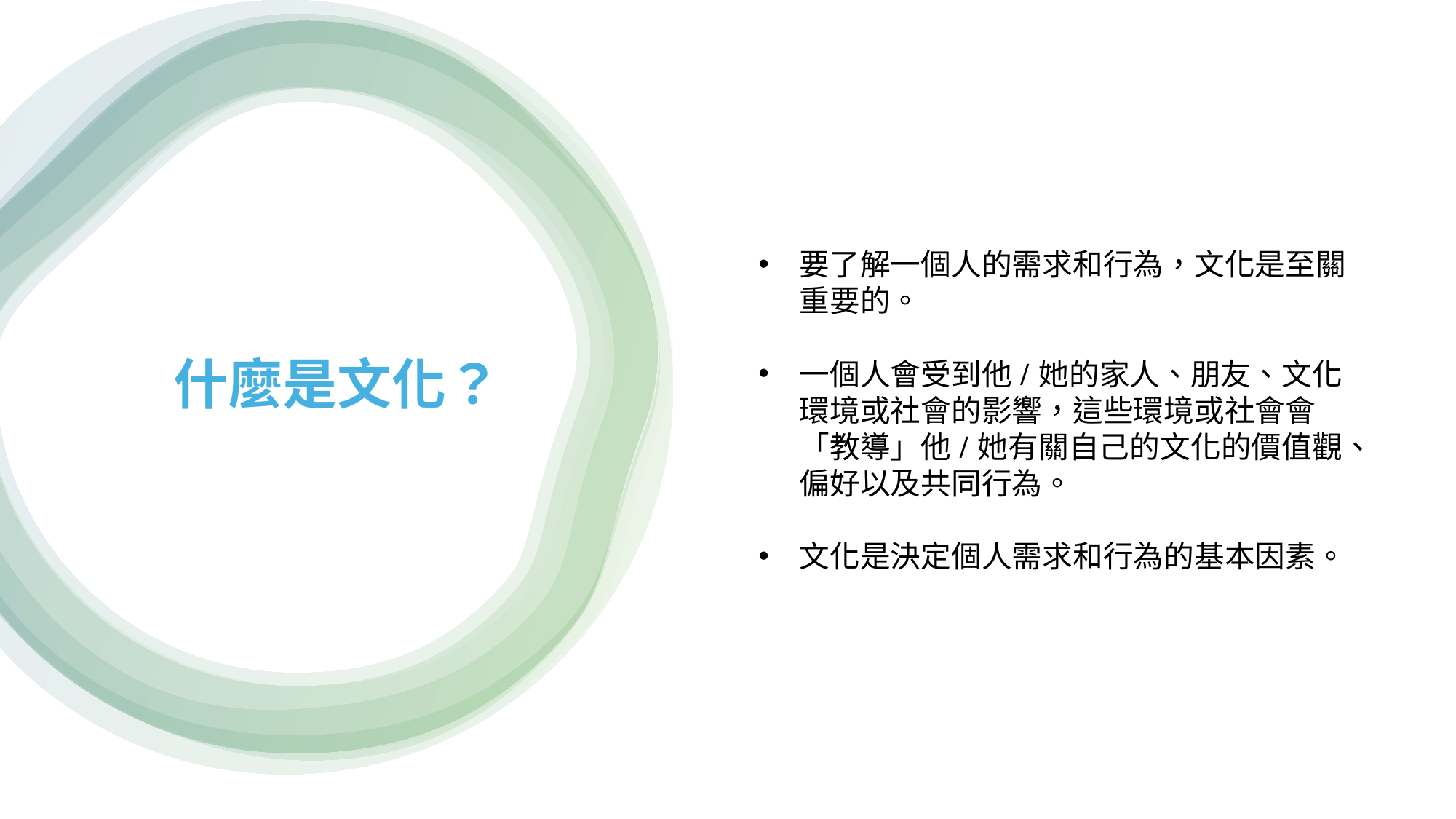

要了解一個人的需求和行為，文化是至關重要的。

一個人會受到他/她的家人、朋友、文化環境或社會的影響，這些環境或社會會「教導」他/她有關自己的文化的價值觀、偏好以及共同行為。

文化是決定個人需求和行為的基本因素。
什麼是文化？
4